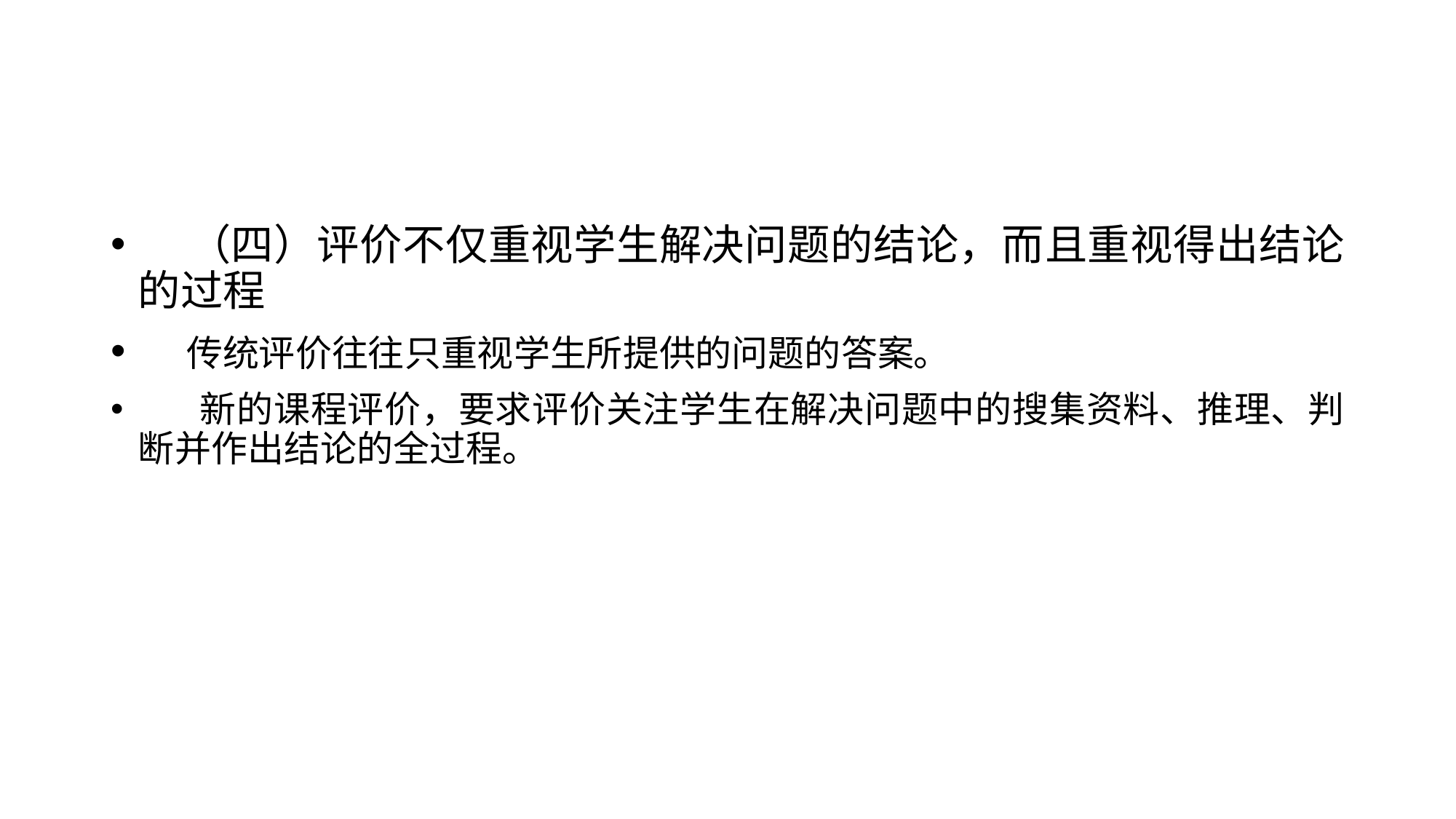

（四）评价不仅重视学生解决问题的结论，而且重视得出结论的过程
    传统评价往往只重视学生所提供的问题的答案。
      新的课程评价，要求评价关注学生在解决问题中的搜集资料、推理、判断并作出结论的全过程。